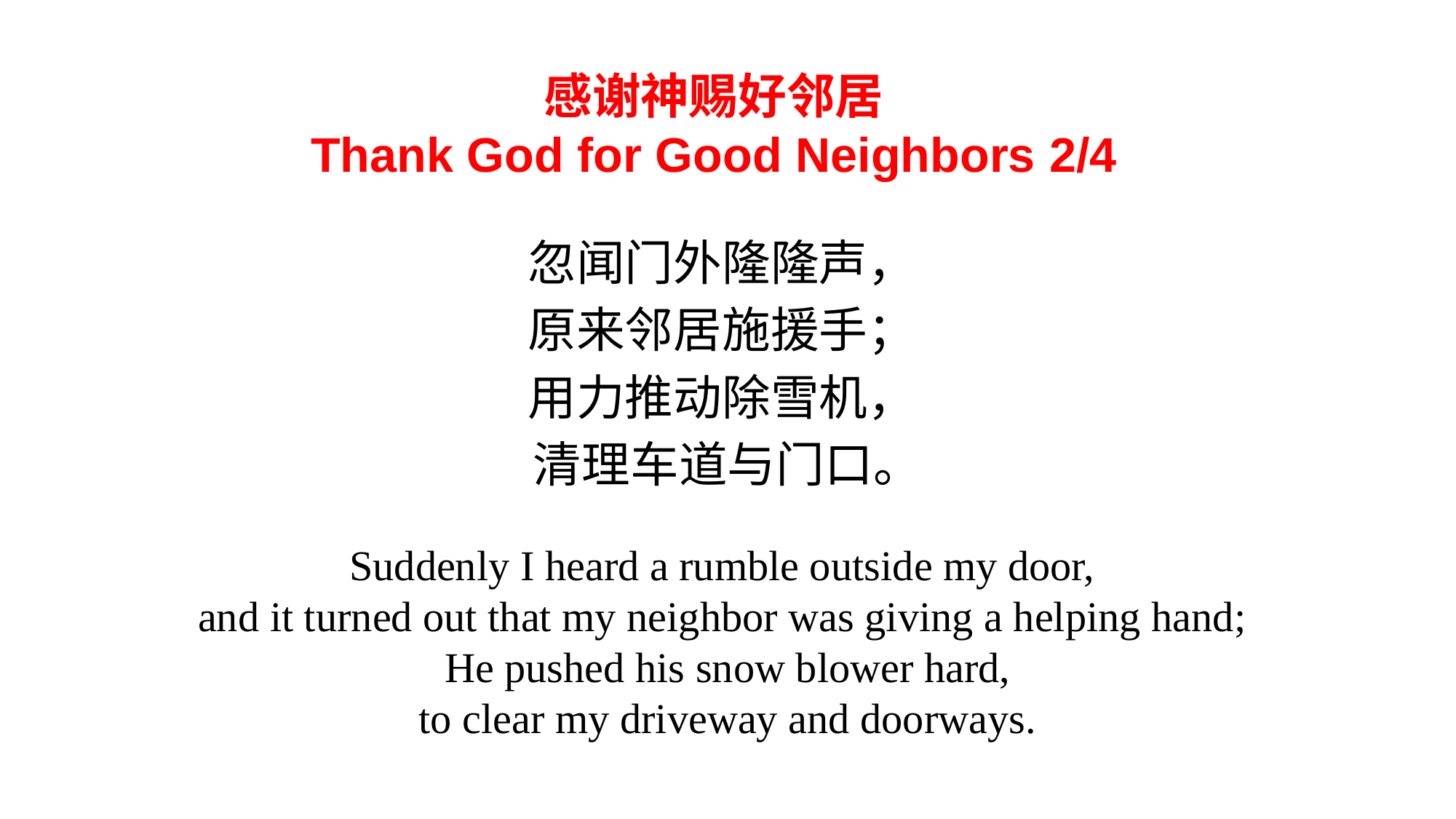

感谢神赐好邻居
Thank God for Good Neighbors 2/4
忽闻门外隆隆声，
原来邻居施援手；
用力推动除雪机，
清理车道与门口。

Suddenly I heard a rumble outside my door,
and it turned out that my neighbor was giving a helping hand;
He pushed his snow blower hard,
to clear my driveway and doorways.